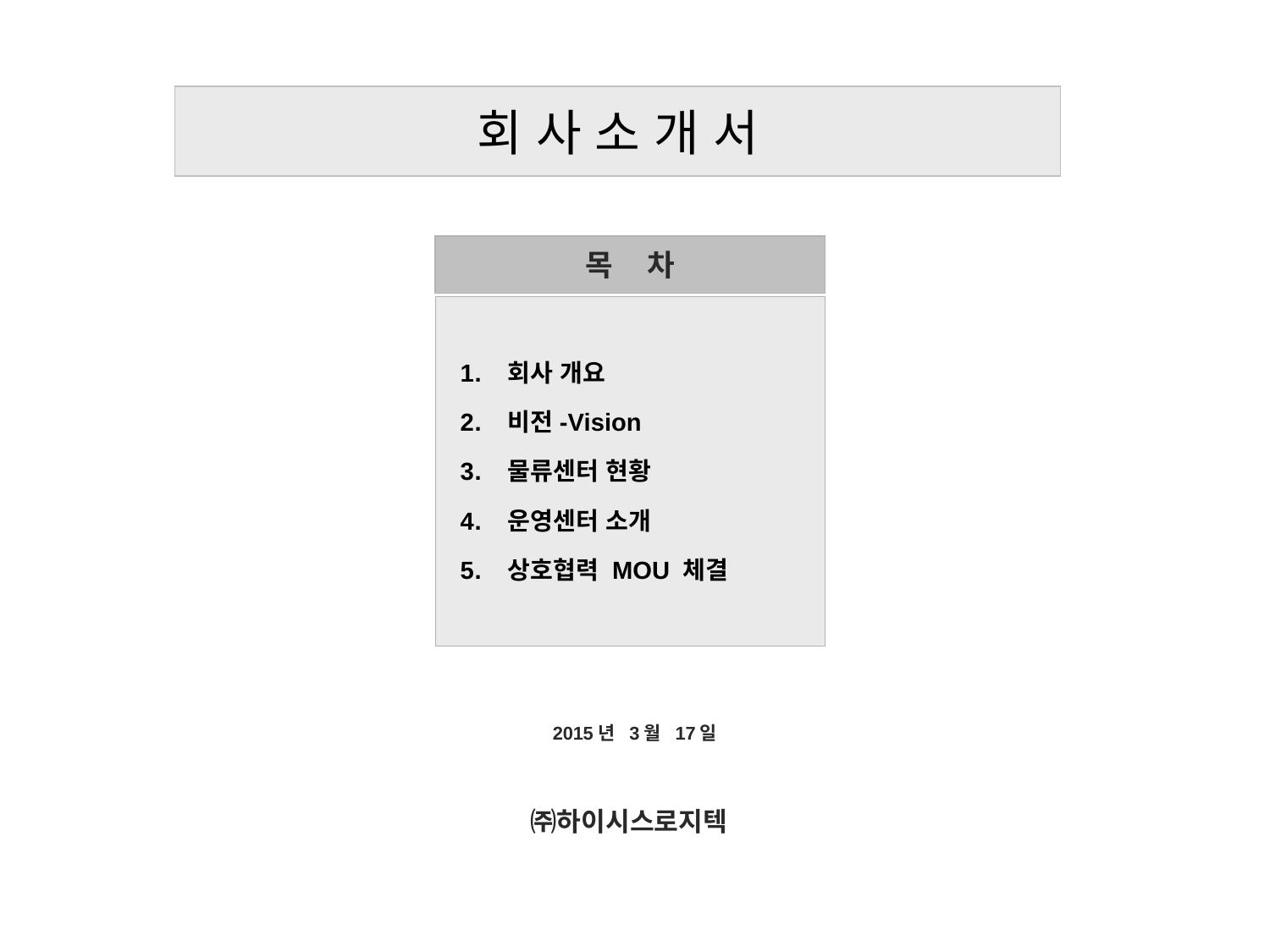

회 사 소 개 서
목    차

회사 개요
비전-Vision
물류센터 현황
운영센터 소개
상호협력 MOU 체결
2015년  3월  17일
㈜하이시스로지텍
1